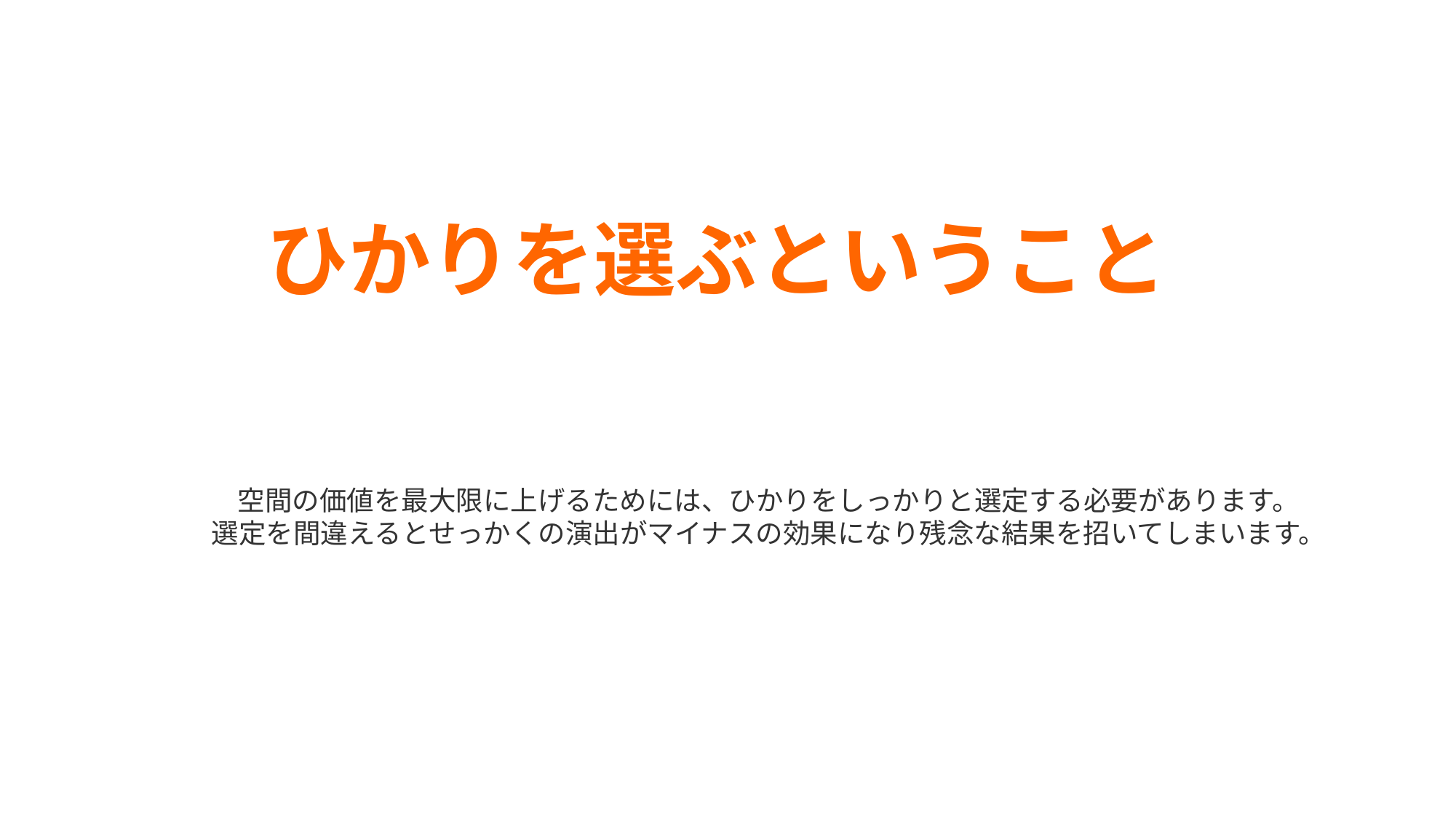

ひかりを選ぶということ
空間の価値を最大限に上げるためには、ひかりをしっかりと選定する必要があります。
選定を間違えるとせっかくの演出がマイナスの効果になり残念な結果を招いてしまいます。